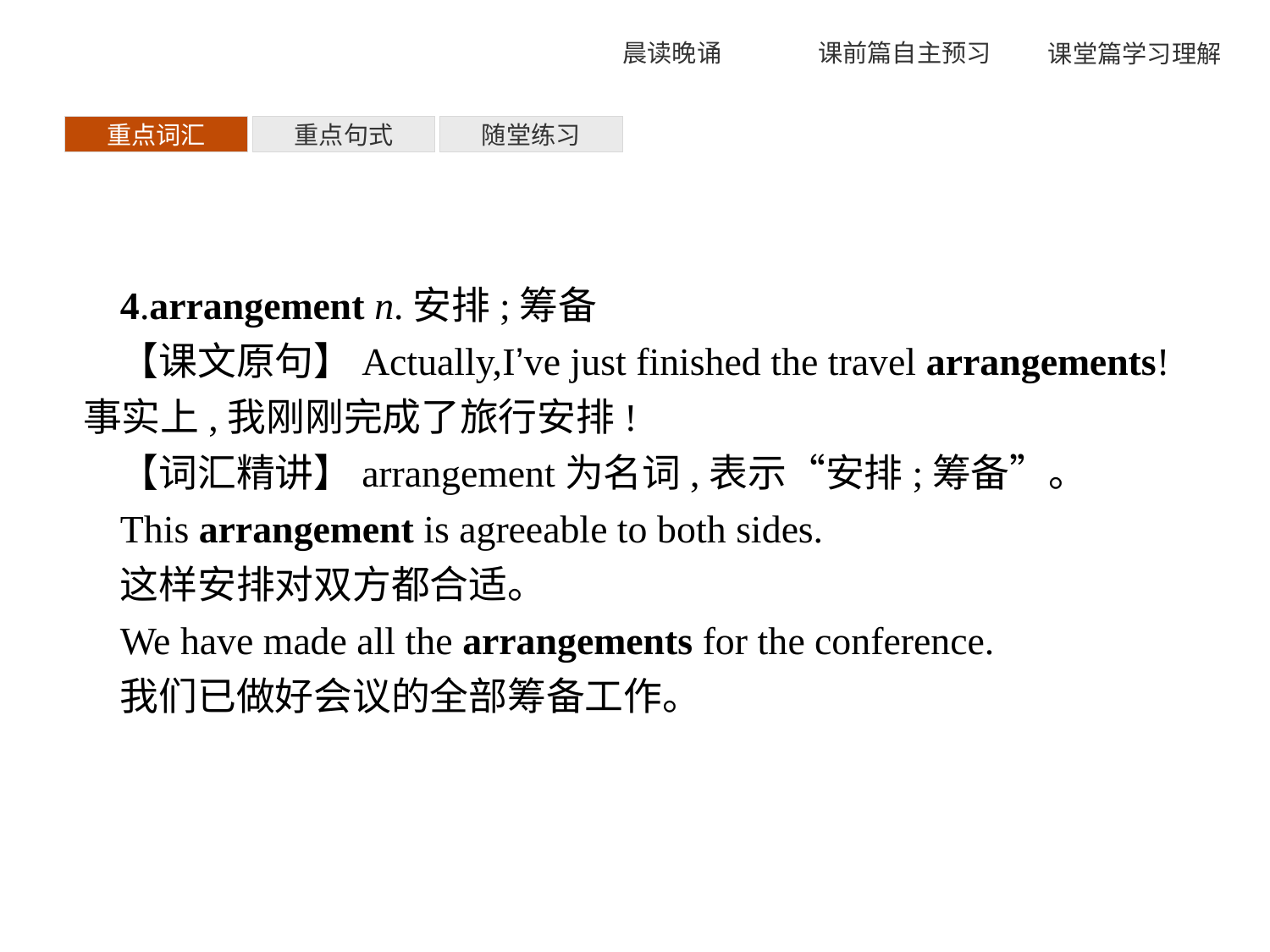

重点词汇
重点句式
随堂练习
4.arrangement n.安排;筹备
【课文原句】Actually,I’ve just finished the travel arrangements!事实上,我刚刚完成了旅行安排!
【词汇精讲】arrangement为名词,表示“安排;筹备”。
This arrangement is agreeable to both sides.
这样安排对双方都合适。
We have made all the arrangements for the conference.
我们已做好会议的全部筹备工作。